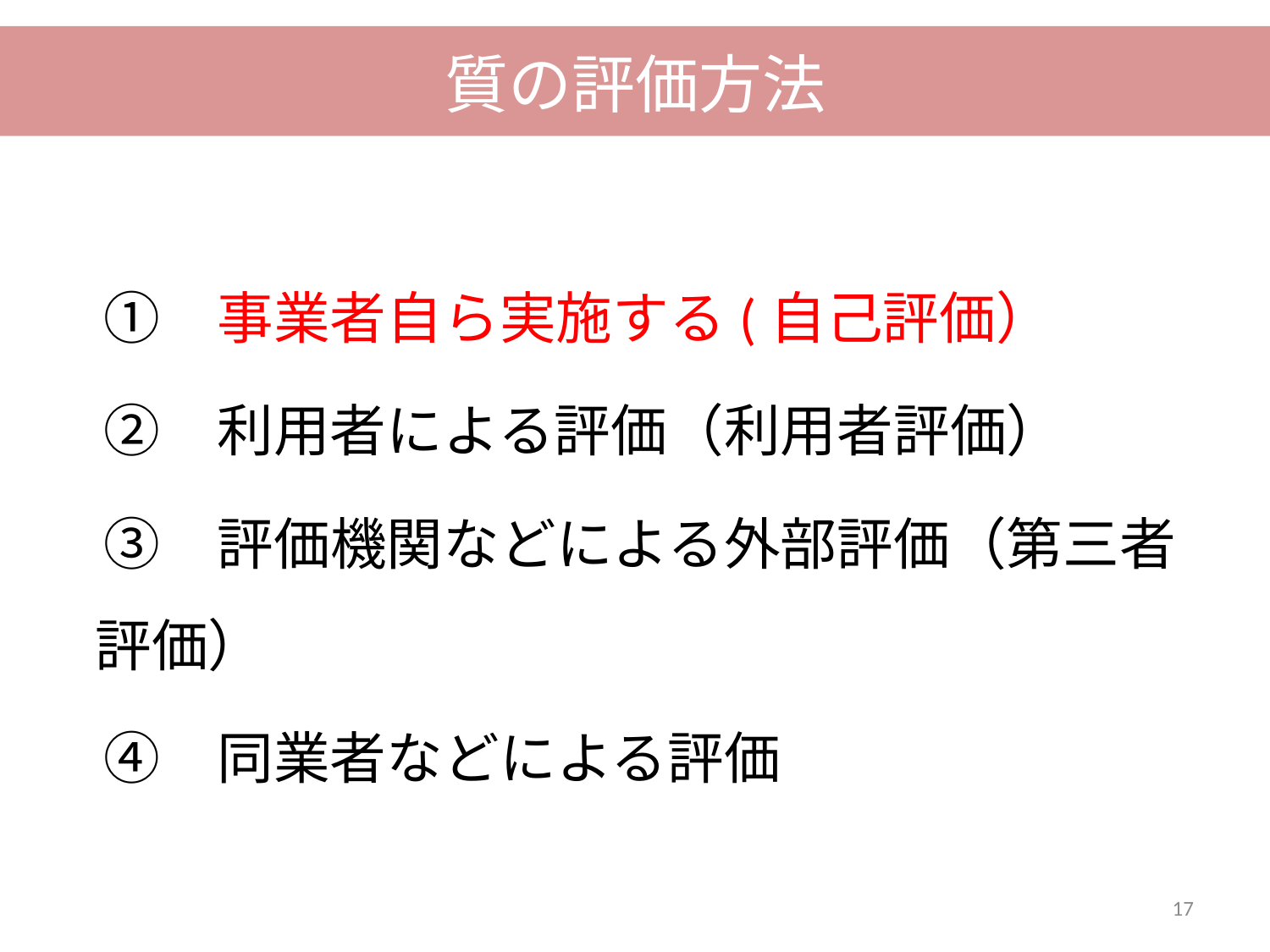

質の評価方法
　①　事業者自ら実施する(自己評価）
　②　利用者による評価（利用者評価）
　③　評価機関などによる外部評価（第三者評価）
　④　同業者などによる評価
17